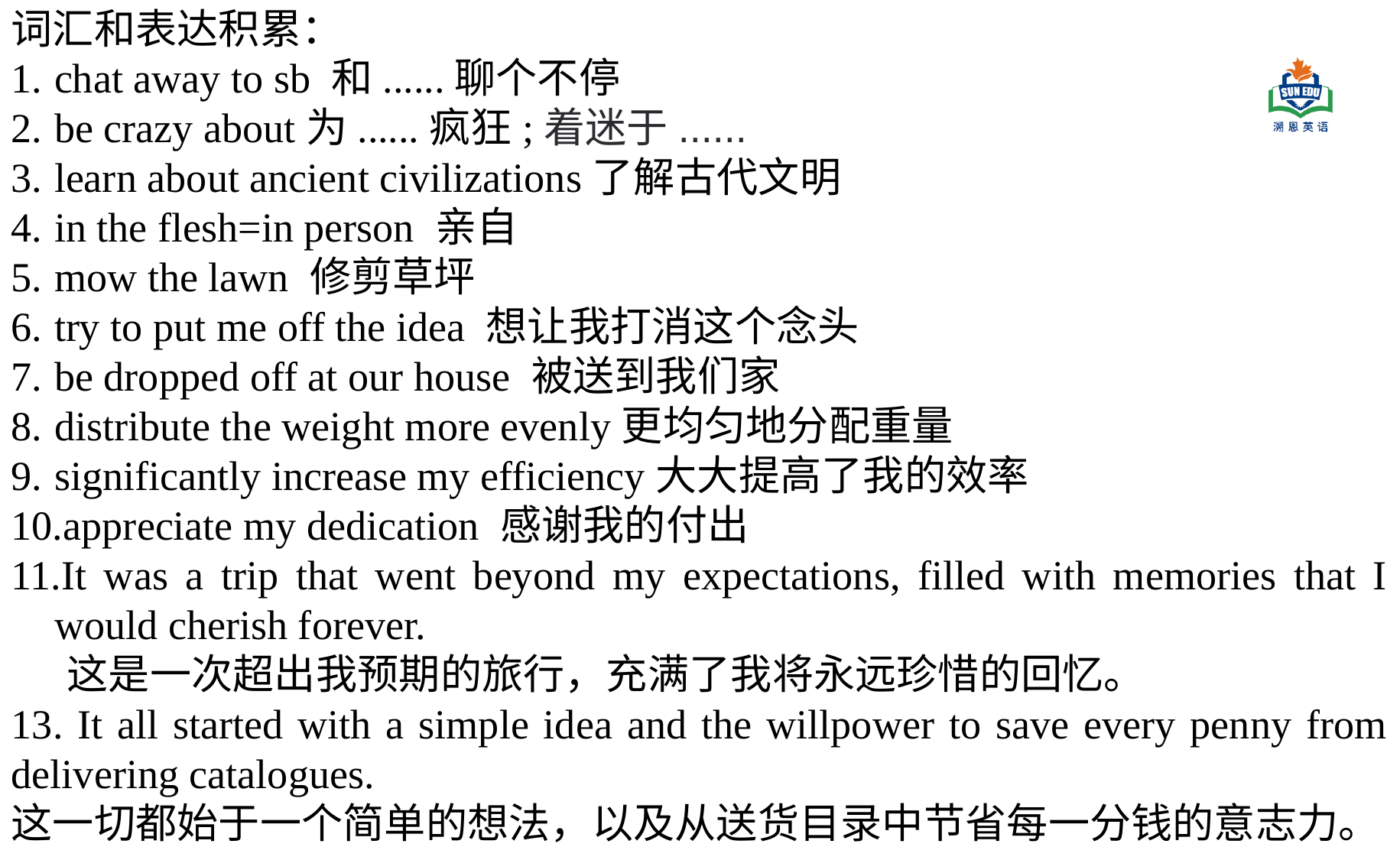

词汇和表达积累：
chat away to sb 和......聊个不停
be crazy about为......疯狂;着迷于......
learn about ancient civilizations了解古代文明
in the flesh=in person 亲自
mow the lawn 修剪草坪
try to put me off the idea 想让我打消这个念头
be dropped off at our house 被送到我们家
distribute the weight more evenly更均匀地分配重量
significantly increase my efficiency大大提高了我的效率
appreciate my dedication 感谢我的付出
It was a trip that went beyond my expectations, filled with memories that I would cherish forever.
    这是一次超出我预期的旅行，充满了我将永远珍惜的回忆。
13. It all started with a simple idea and the willpower to save every penny from delivering catalogues.
这一切都始于一个简单的想法，以及从送货目录中节省每一分钱的意志力。